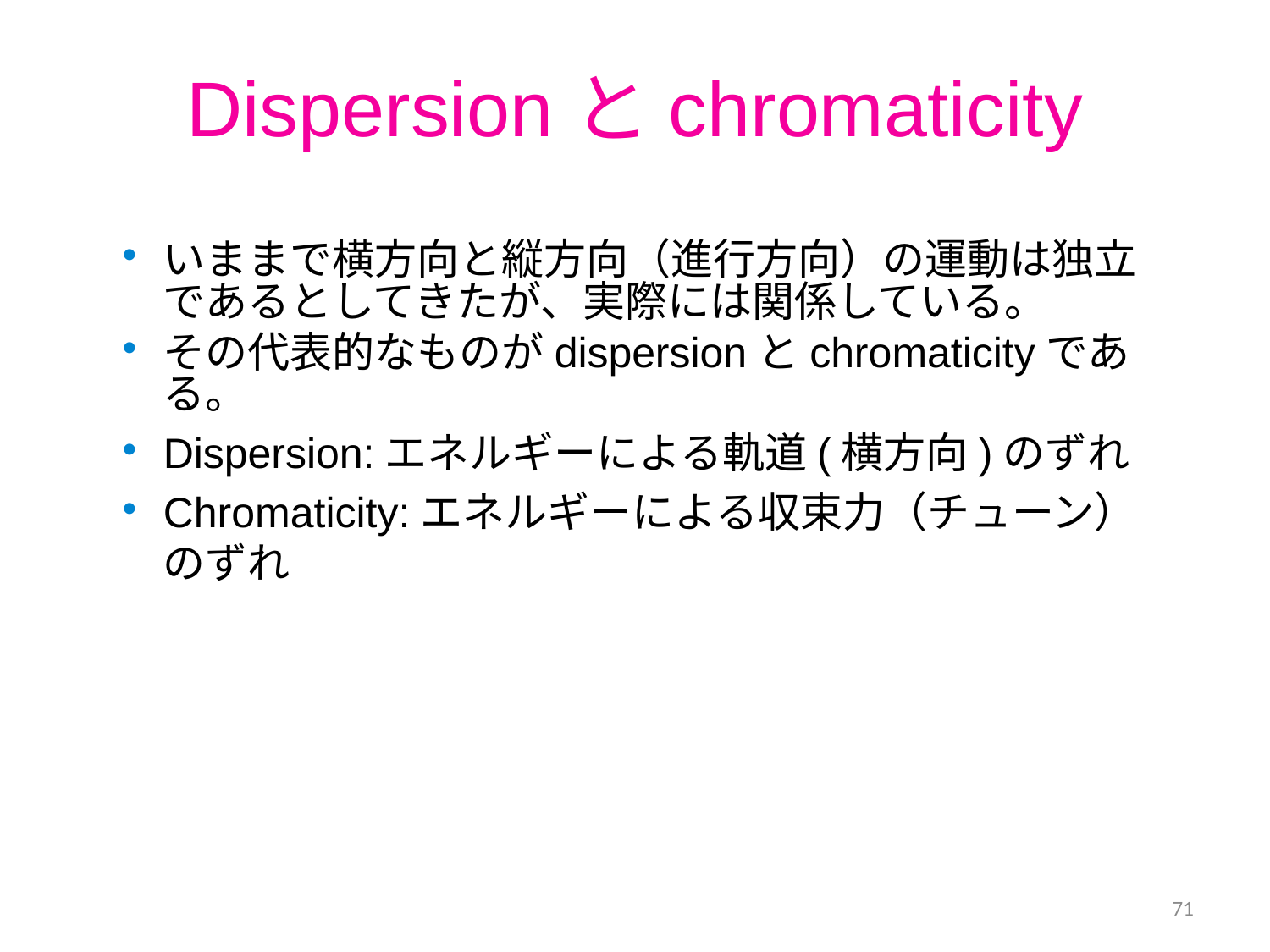

# Dispersionとchromaticity
いままで横方向と縦方向（進行方向）の運動は独立であるとしてきたが、実際には関係している。
その代表的なものがdispersionとchromaticityである。
Dispersion:エネルギーによる軌道(横方向)のずれ
Chromaticity:エネルギーによる収束力（チューン）のずれ
71